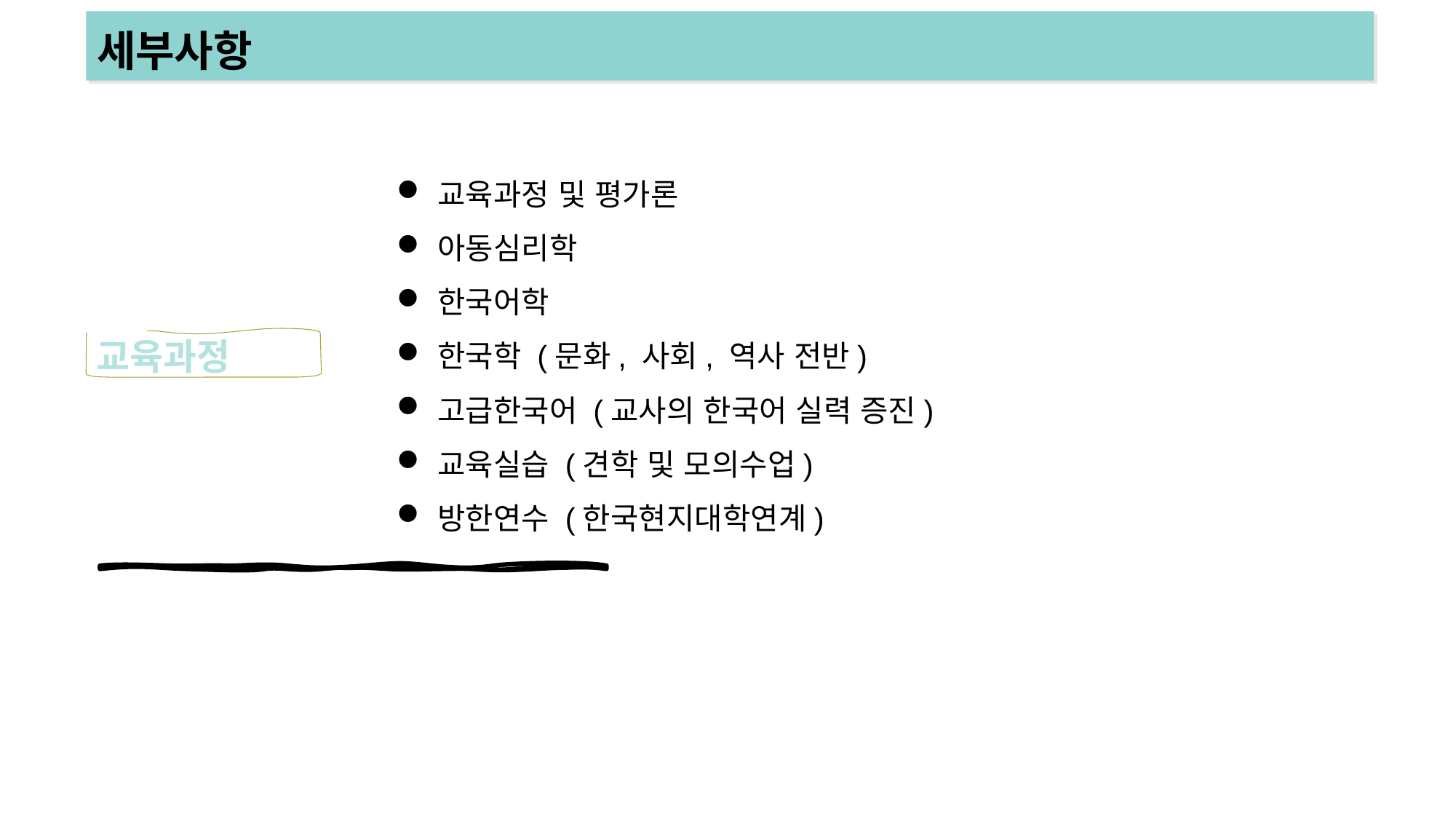

세부사항
교육과정 및 평가론
아동심리학
한국어학
한국학 (문화, 사회, 역사 전반)
고급한국어 (교사의 한국어 실력 증진)
교육실습 (견학 및 모의수업)
방한연수 (한국현지대학연계)
교육과정